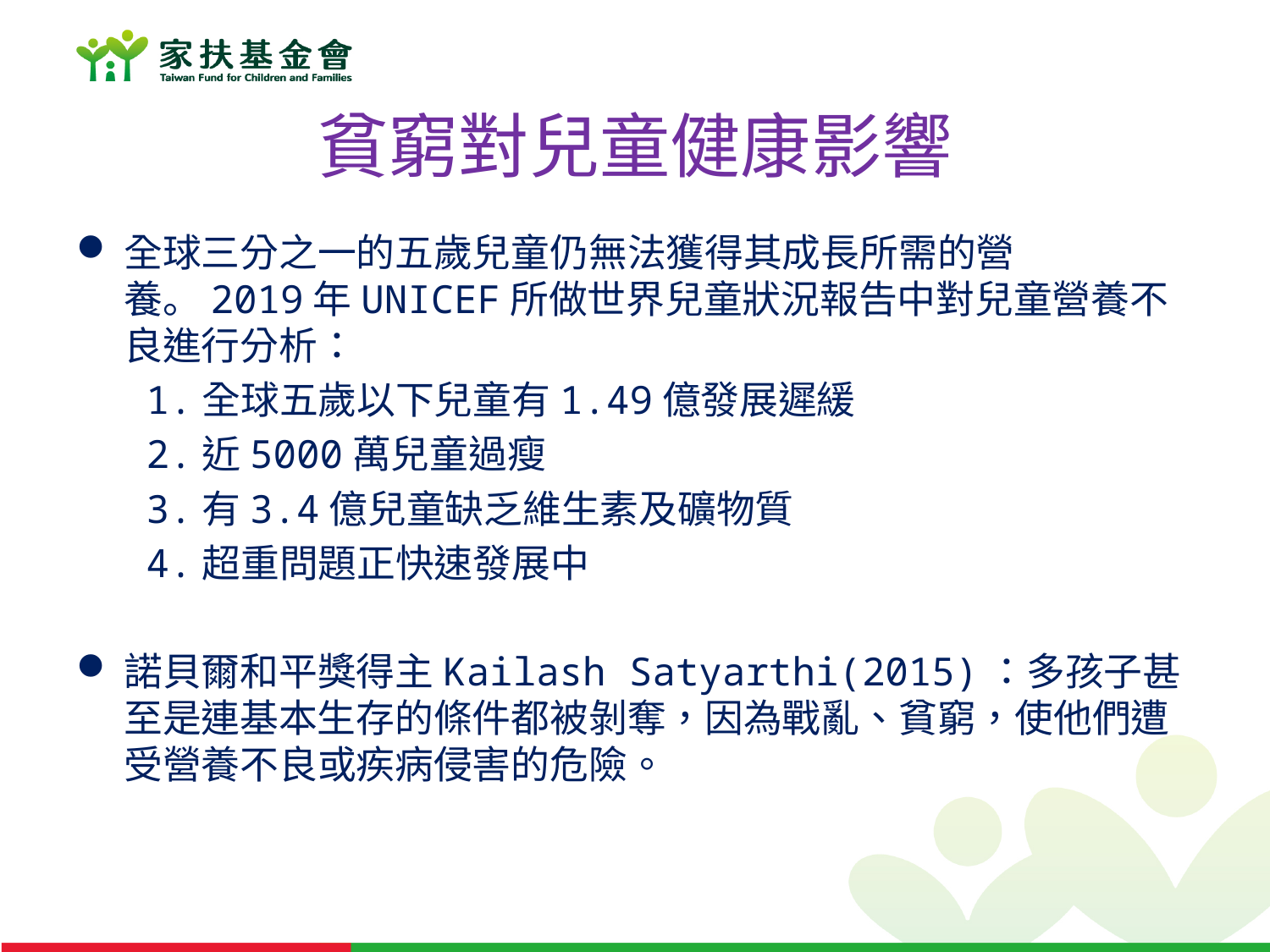

# 貧窮對兒童健康影響
全球三分之一的五歲兒童仍無法獲得其成長所需的營養。2019年UNICEF所做世界兒童狀況報告中對兒童營養不良進行分析：
   1.全球五歲以下兒童有1.49億發展遲緩
   2.近5000萬兒童過瘦
   3.有3.4億兒童缺乏維生素及礦物質
   4.超重問題正快速發展中

諾貝爾和平獎得主Kailash Satyarthi(2015)：多孩子甚至是連基本生存的條件都被剝奪，因為戰亂、貧窮，使他們遭受營養不良或疾病侵害的危險。